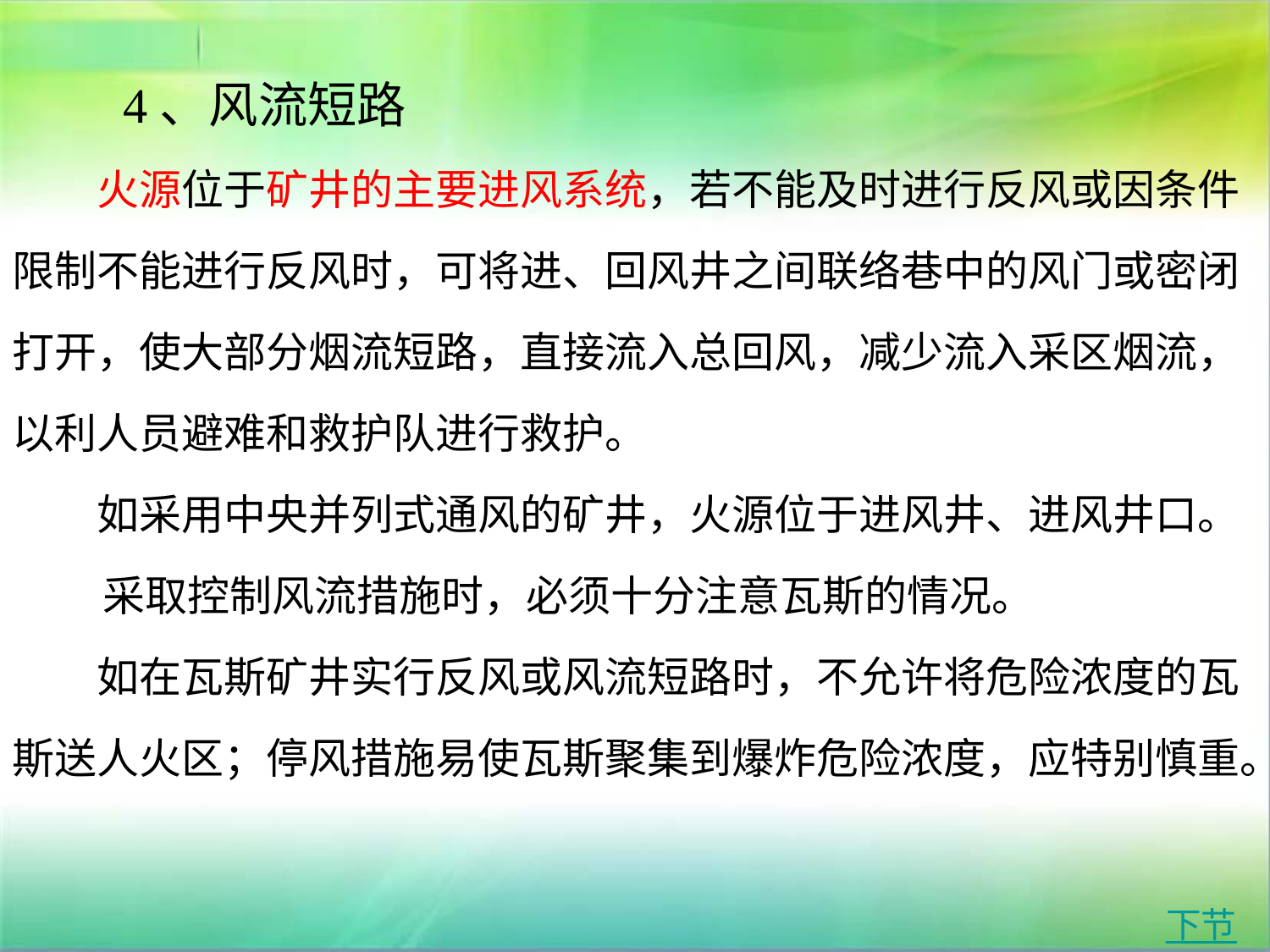

4、风流短路
　　火源位于矿井的主要进风系统，若不能及时进行反风或因条件限制不能进行反风时，可将进、回风井之间联络巷中的风门或密闭打开，使大部分烟流短路，直接流入总回风，减少流入采区烟流，以利人员避难和救护队进行救护。
　　如采用中央并列式通风的矿井，火源位于进风井、进风井口。
   　 采取控制风流措施时，必须十分注意瓦斯的情况。
　　如在瓦斯矿井实行反风或风流短路时，不允许将危险浓度的瓦斯送人火区；停风措施易使瓦斯聚集到爆炸危险浓度，应特别慎重。
下节